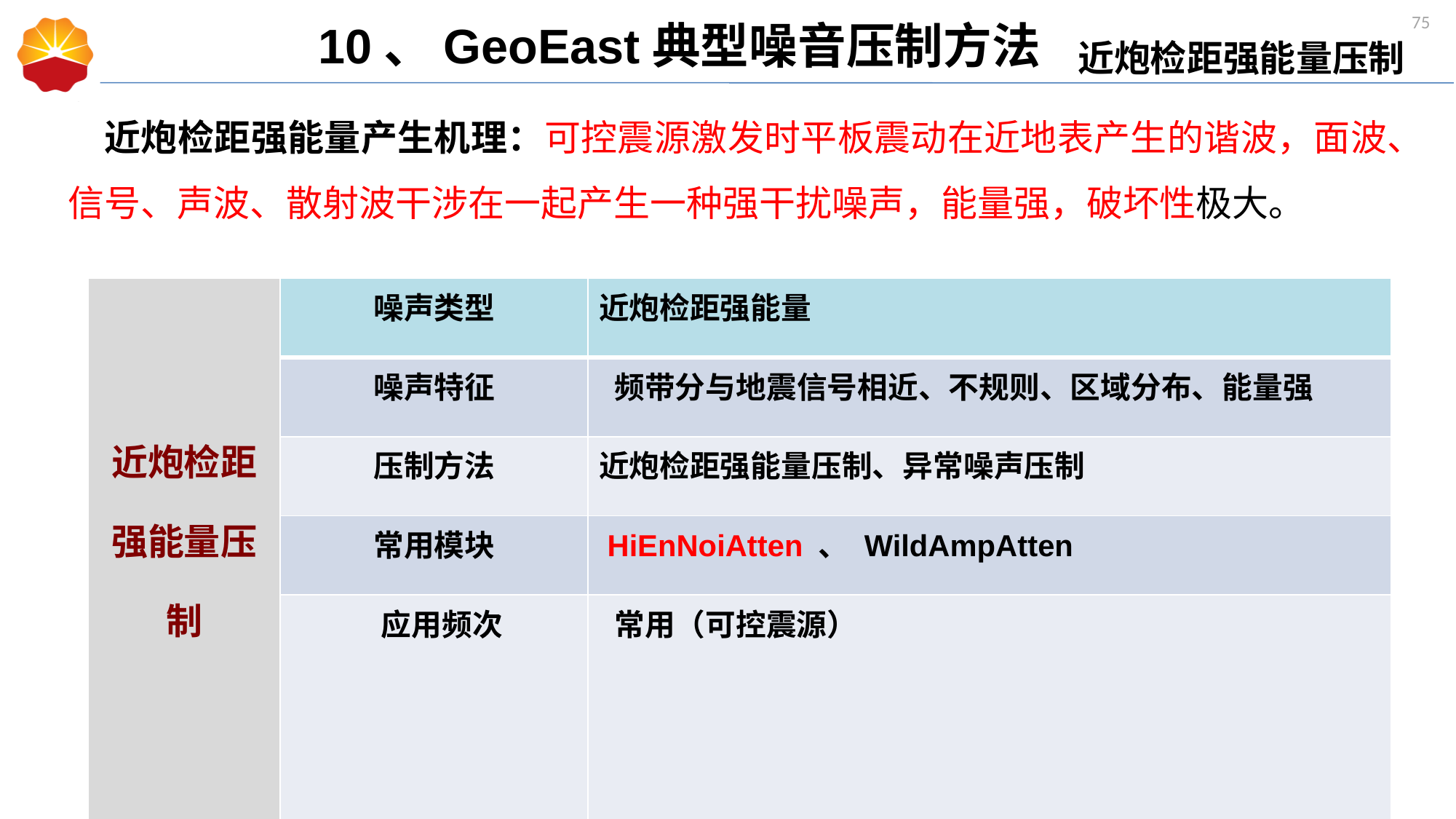

10、GeoEast典型噪音压制方法
近炮检距强能量压制
近炮检距强能量产生机理：可控震源激发时平板震动在近地表产生的谐波，面波、信号、声波、散射波干涉在一起产生一种强干扰噪声，能量强，破坏性极大。
| 近炮检距强能量压制 | 噪声类型 | 近炮检距强能量 |
| --- | --- | --- |
|  | 噪声特征 | 频带分与地震信号相近、不规则、区域分布、能量强 |
|  | 压制方法 | 近炮检距强能量压制、异常噪声压制 |
|  | 常用模块 | HiEnNoiAtten 、 WildAmpAtten |
|  | 应用频次 | 常用（可控震源） |